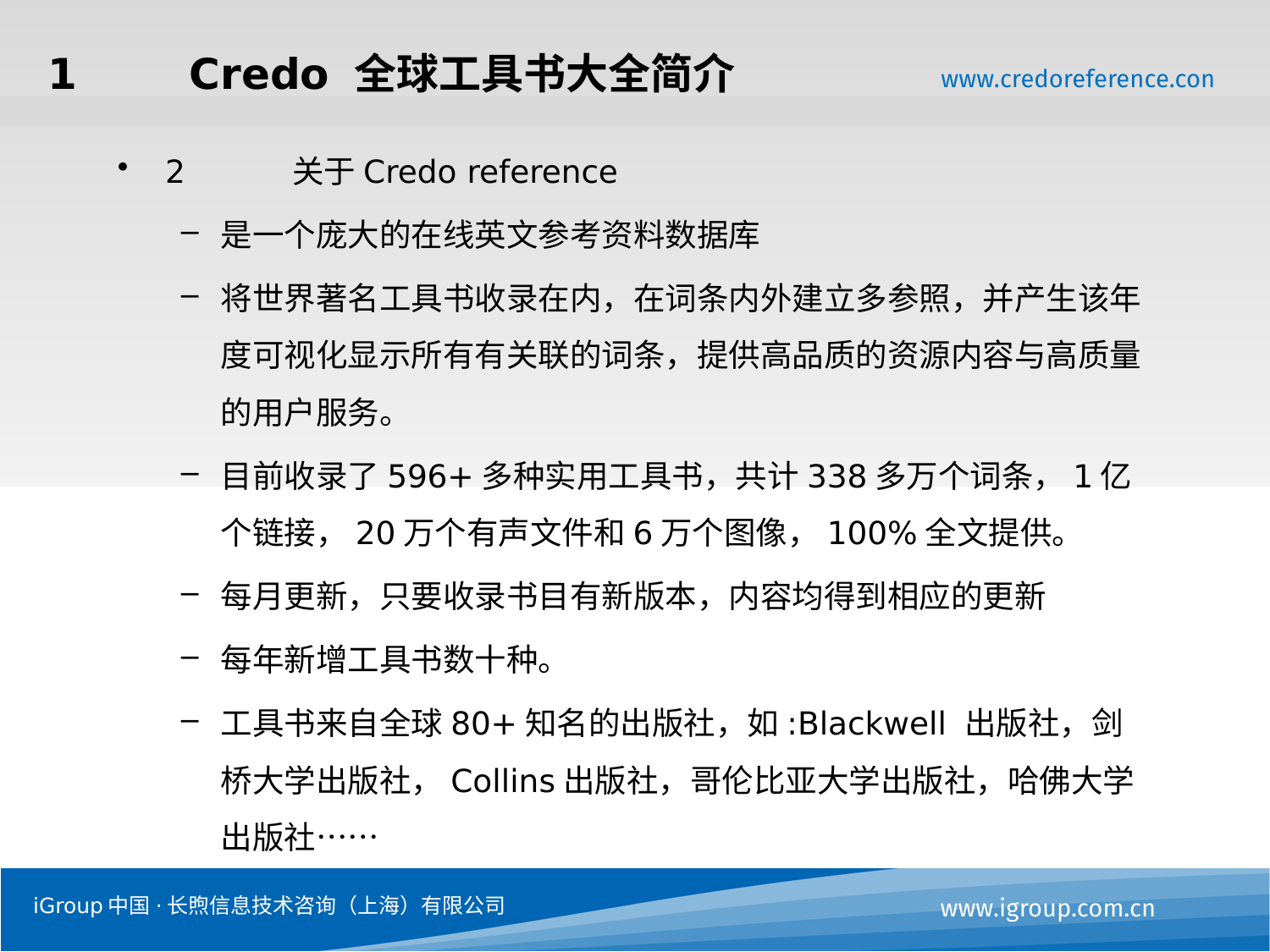

# 1	 Credo 全球工具书大全简介
www.credoreference.con
2	关于Credo reference
是一个庞大的在线英文参考资料数据库
将世界著名工具书收录在内，在词条内外建立多参照，并产生该年度可视化显示所有有关联的词条，提供高品质的资源内容与高质量的用户服务。
目前收录了596+多种实用工具书，共计338多万个词条，1亿个链接，20万个有声文件和6万个图像，100%全文提供。
每月更新，只要收录书目有新版本，内容均得到相应的更新
每年新增工具书数十种。
工具书来自全球80+知名的出版社，如:Blackwell 出版社，剑桥大学出版社，Collins出版社，哥伦比亚大学出版社，哈佛大学出版社……